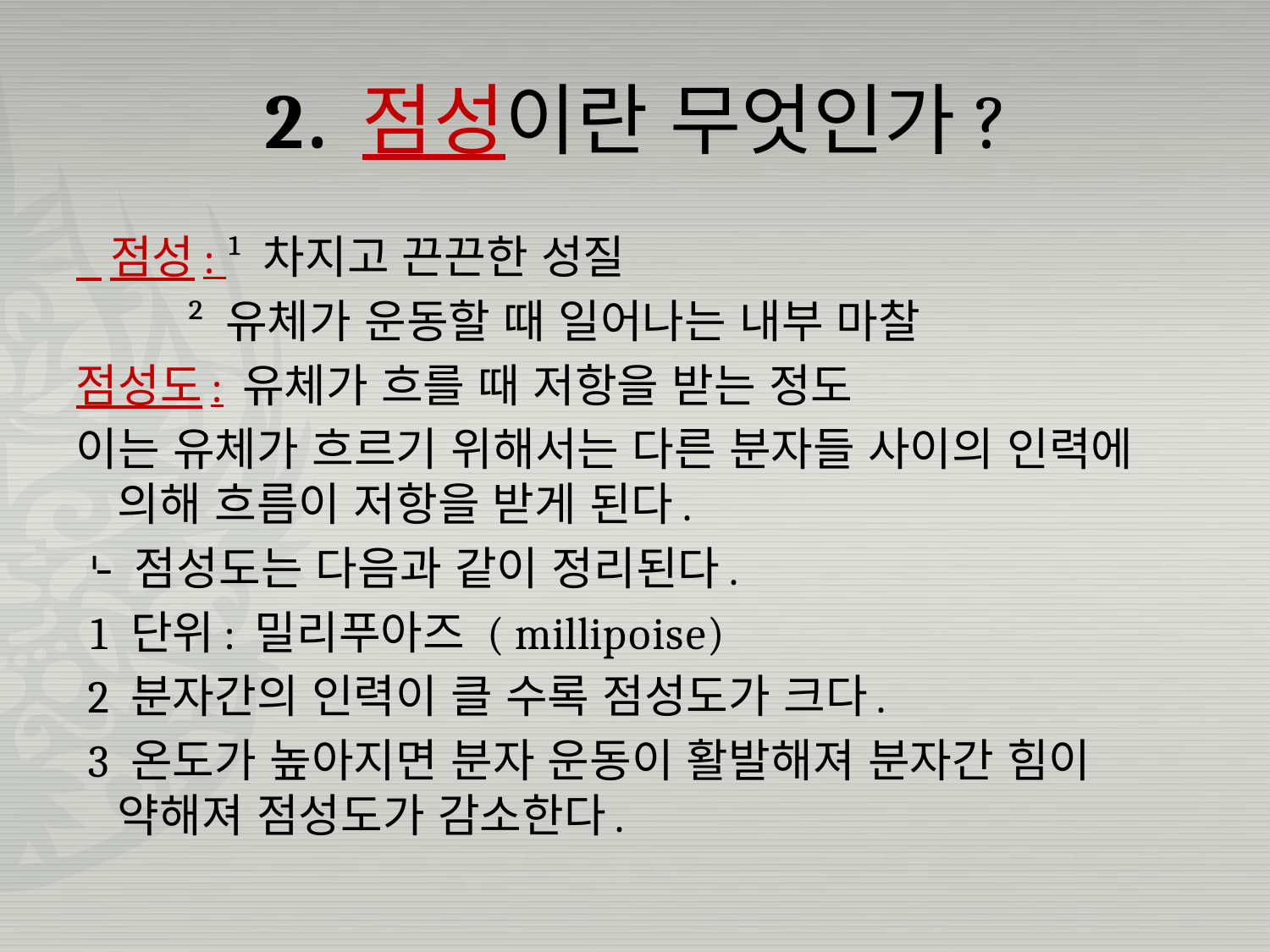

# 2. 점성이란 무엇인가?
  점성: ¹ 차지고 끈끈한 성질
           ² 유체가 운동할 때 일어나는 내부 마찰
점성도: 유체가 흐를 때 저항을 받는 정도
이는 유체가 흐르기 위해서는 다른 분자들 사이의 인력에 의해 흐름이 저항을 받게 된다.
⌎ 점성도는 다음과 같이 정리된다.
 1 단위: 밀리푸아즈 ( millipoise)
 2 분자간의 인력이 클 수록 점성도가 크다.
 3 온도가 높아지면 분자 운동이 활발해져 분자간 힘이 약해져 점성도가 감소한다.